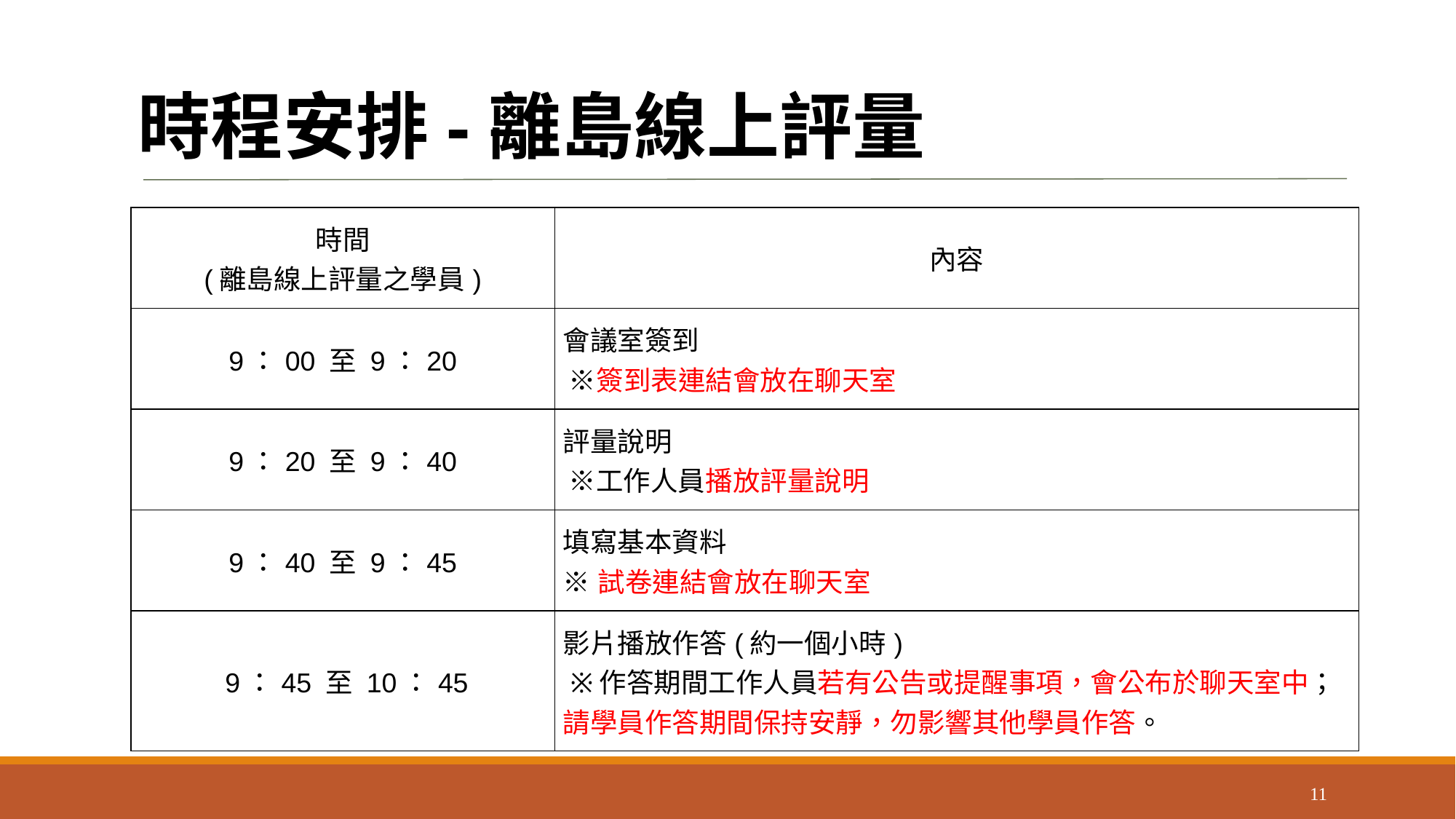

# 時程安排-離島線上評量
| 時間 (離島線上評量之學員) | 內容 |
| --- | --- |
| 9：00 至 9：20 | 會議室簽到 ※簽到表連結會放在聊天室 |
| 9：20 至 9：40 | 評量說明 ※工作人員播放評量說明 |
| 9：40 至 9：45 | 填寫基本資料 ※試卷連結會放在聊天室 |
| 9：45 至 10：45 | 影片播放作答(約一個小時) ※作答期間工作人員若有公告或提醒事項，會公布於聊天室中；請學員作答期間保持安靜，勿影響其他學員作答。 |
11